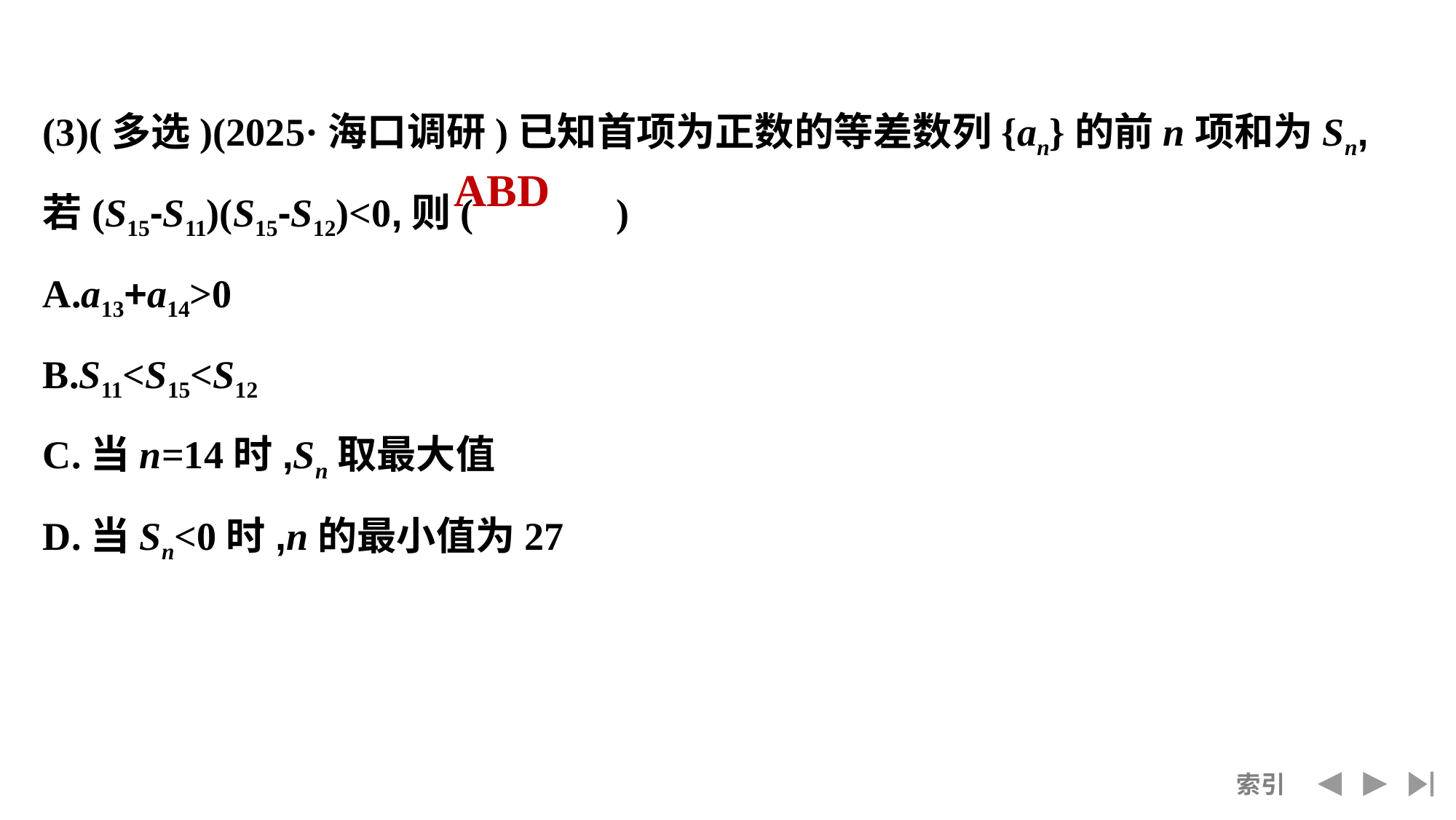

(3)(多选)(2025·海口调研)已知首项为正数的等差数列{an}的前n项和为Sn,若(S15-S11)(S15-S12)<0,则(　     　)
A.a13+a14>0
B.S11<S15<S12
C.当n=14时,Sn取最大值
D.当Sn<0时,n的最小值为27
ABD